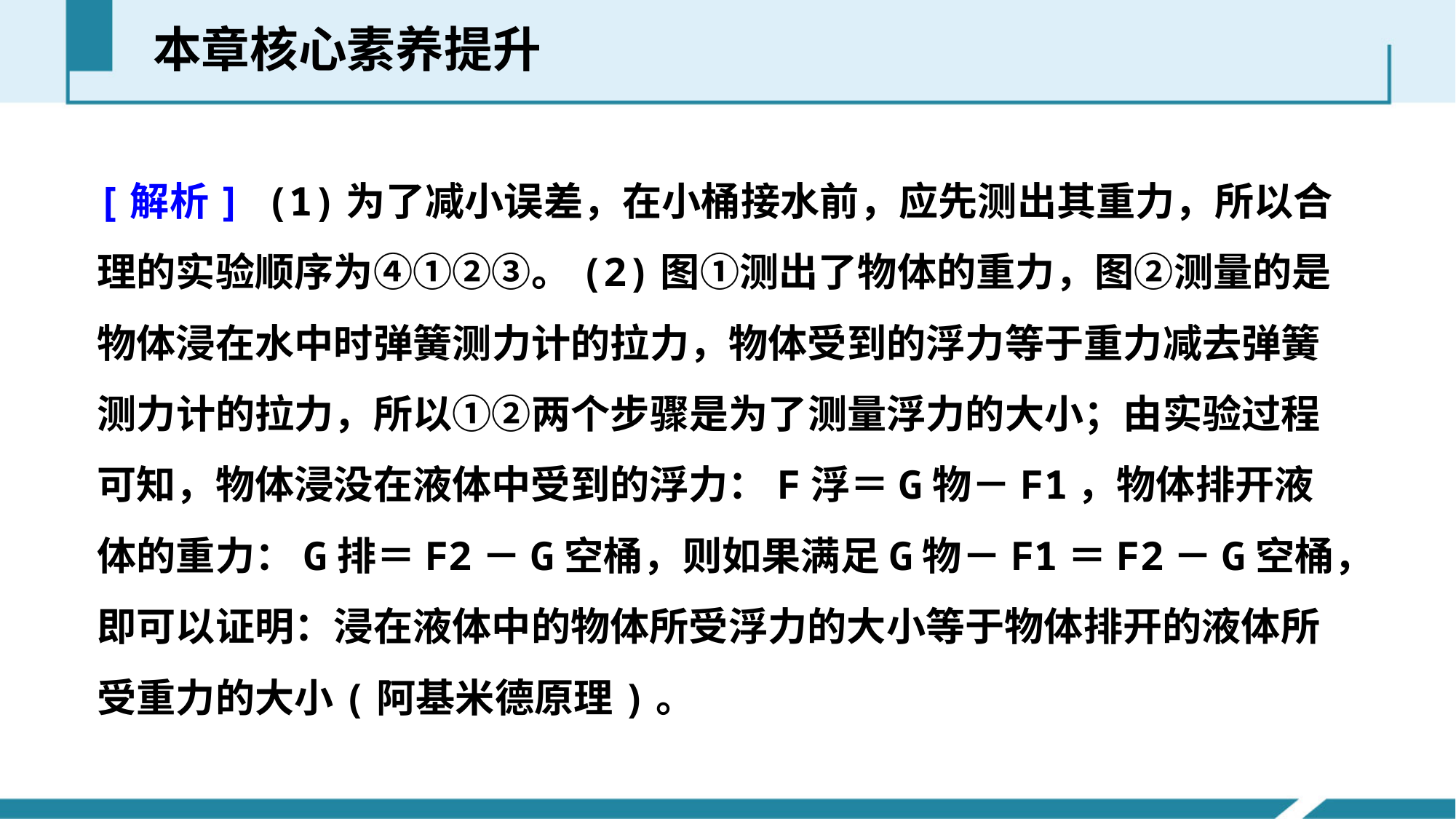

本章核心素养提升
[解析] (1)为了减小误差，在小桶接水前，应先测出其重力，所以合理的实验顺序为④①②③。(2)图①测出了物体的重力，图②测量的是物体浸在水中时弹簧测力计的拉力，物体受到的浮力等于重力减去弹簧测力计的拉力，所以①②两个步骤是为了测量浮力的大小；由实验过程可知，物体浸没在液体中受到的浮力：F浮＝G物－F1，物体排开液体的重力：G排＝F2－G空桶，则如果满足G物－F1＝F2－G空桶，即可以证明：浸在液体中的物体所受浮力的大小等于物体排开的液体所受重力的大小(阿基米德原理)。